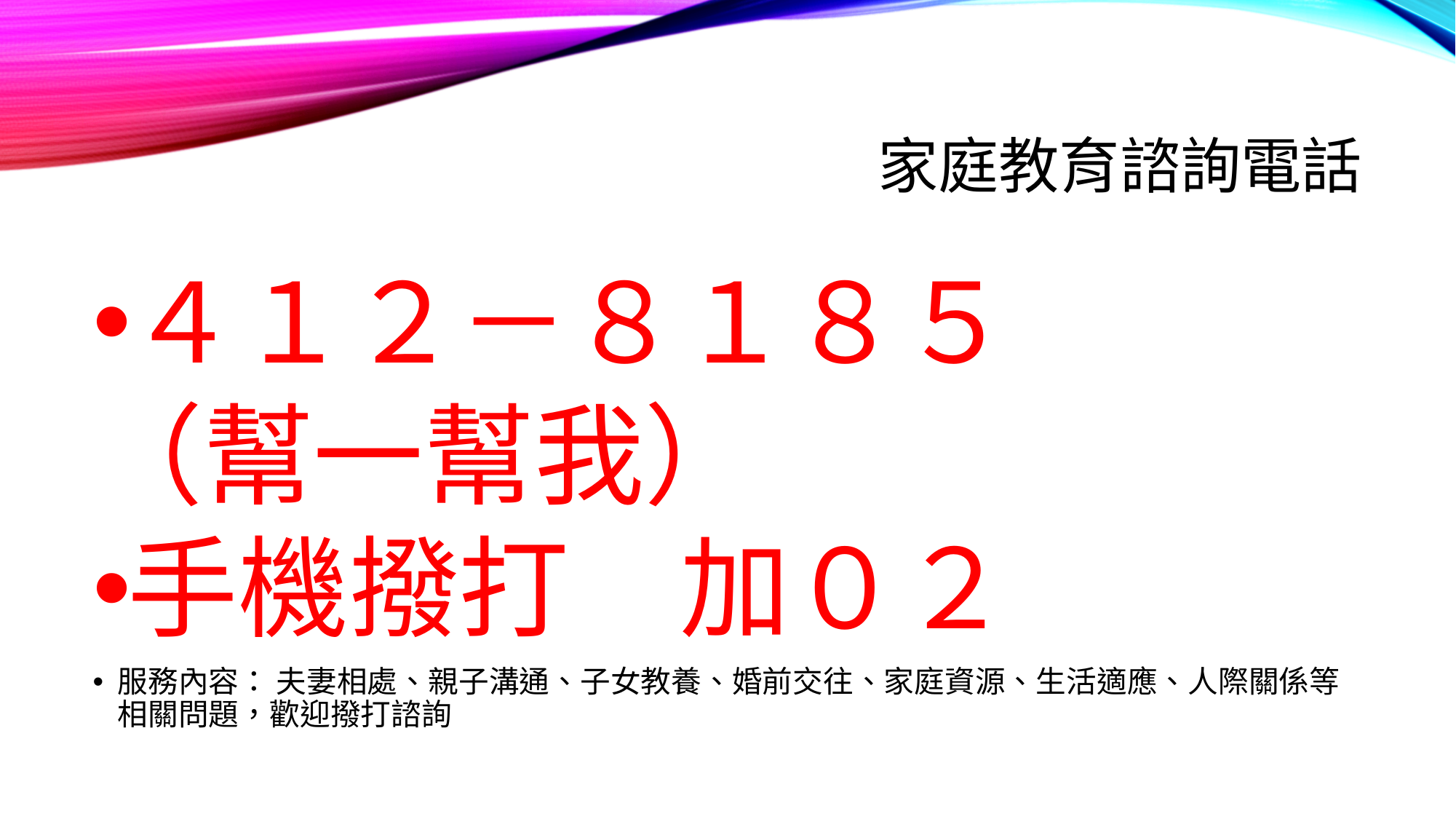

# 家庭教育諮詢電話
４１２－８１８５
（幫一幫我）
手機撥打　加０２
服務內容： 夫妻相處、親子溝通、子女教養、婚前交往、家庭資源、生活適應、人際關係等相關問題，歡迎撥打諮詢